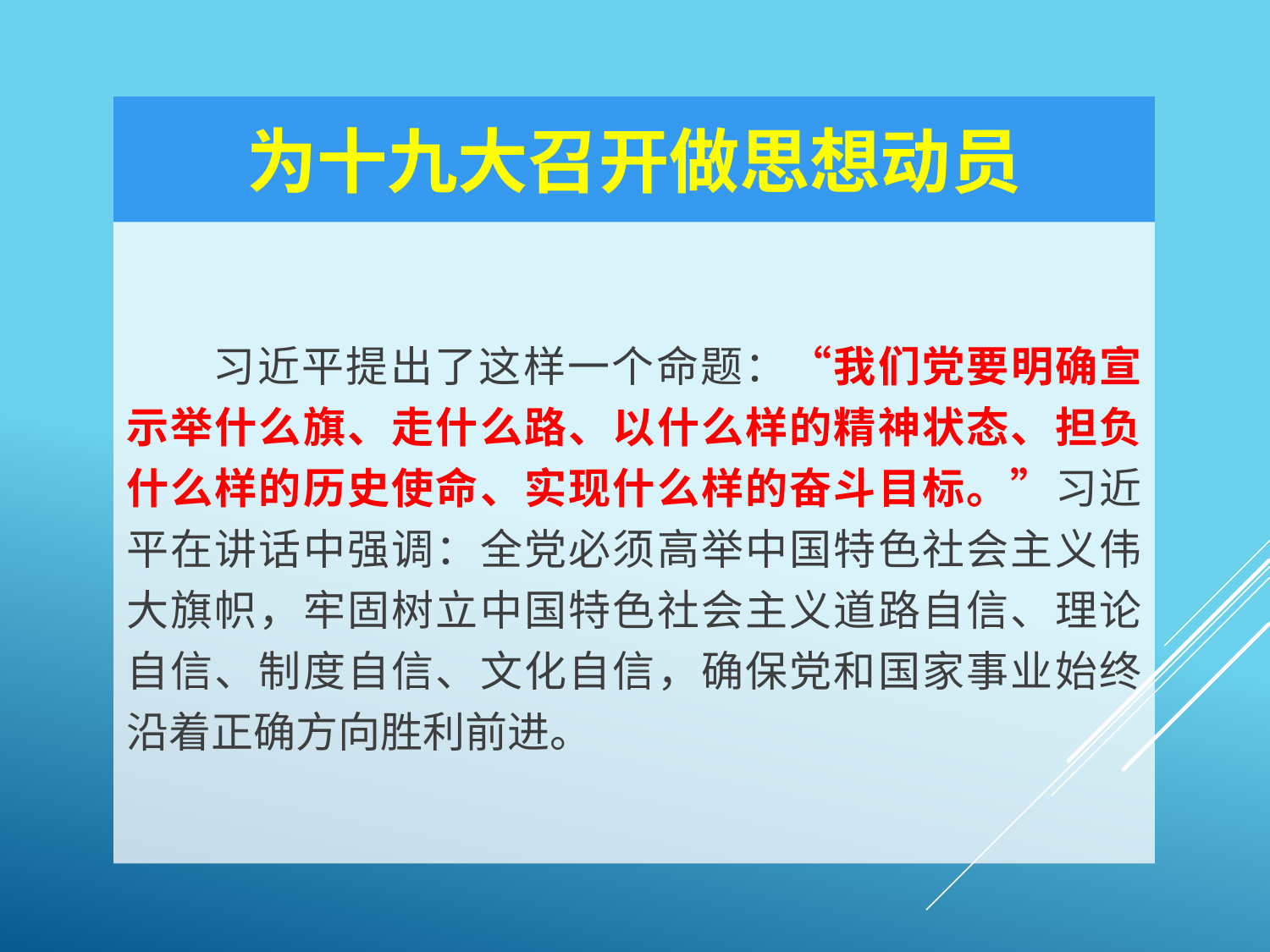

# 为十九大召开做思想动员
习近平提出了这样一个命题：“我们党要明确宣示举什么旗、走什么路、以什么样的精神状态、担负什么样的历史使命、实现什么样的奋斗目标。”习近平在讲话中强调：全党必须高举中国特色社会主义伟大旗帜，牢固树立中国特色社会主义道路自信、理论自信、制度自信、文化自信，确保党和国家事业始终沿着正确方向胜利前进。